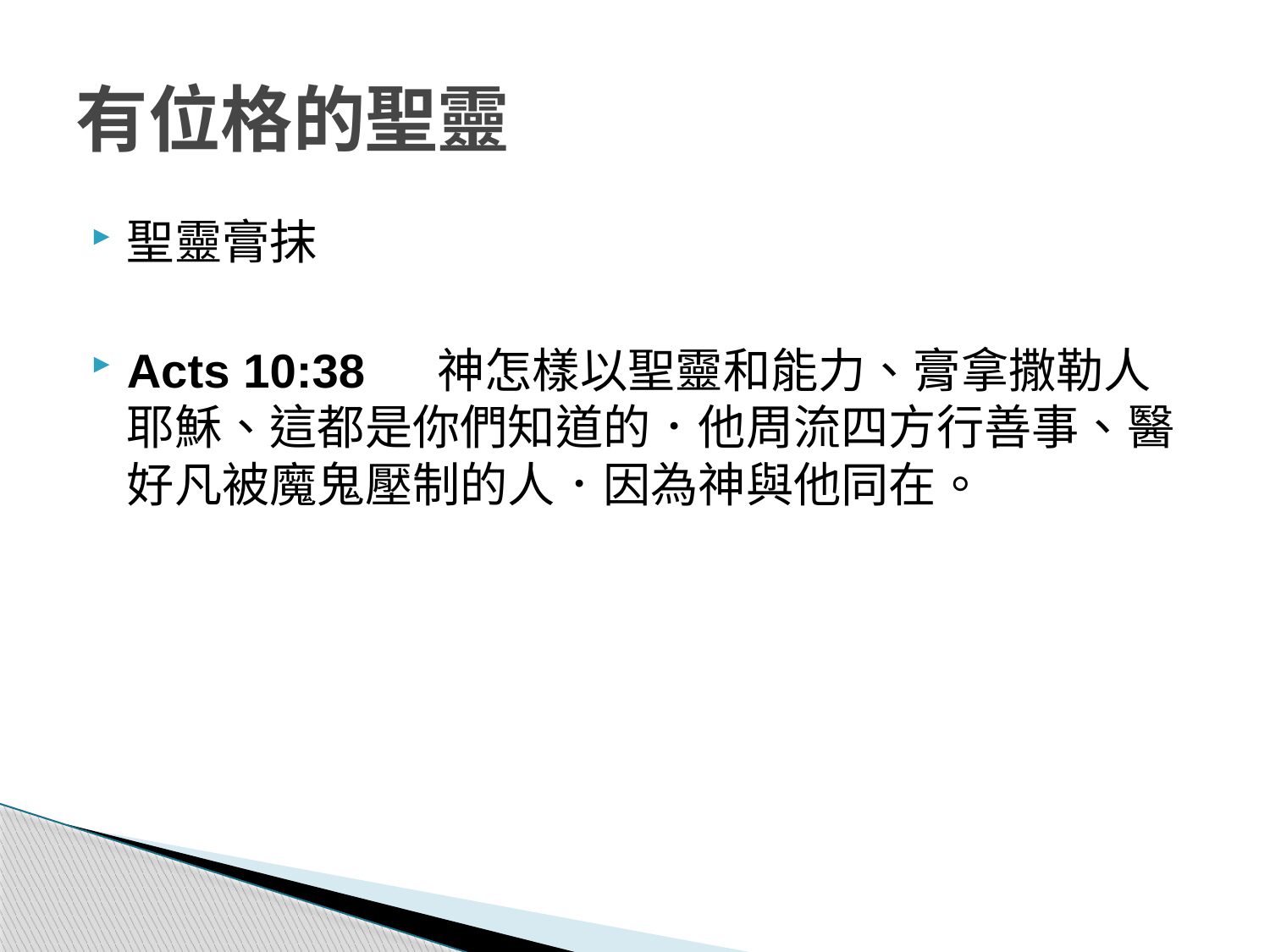

# 有位格的聖靈
聖靈膏抹

Acts 10:38 　神怎樣以聖靈和能力、膏拿撒勒人耶穌、這都是你們知道的．他周流四方行善事、醫好凡被魔鬼壓制的人．因為神與他同在。